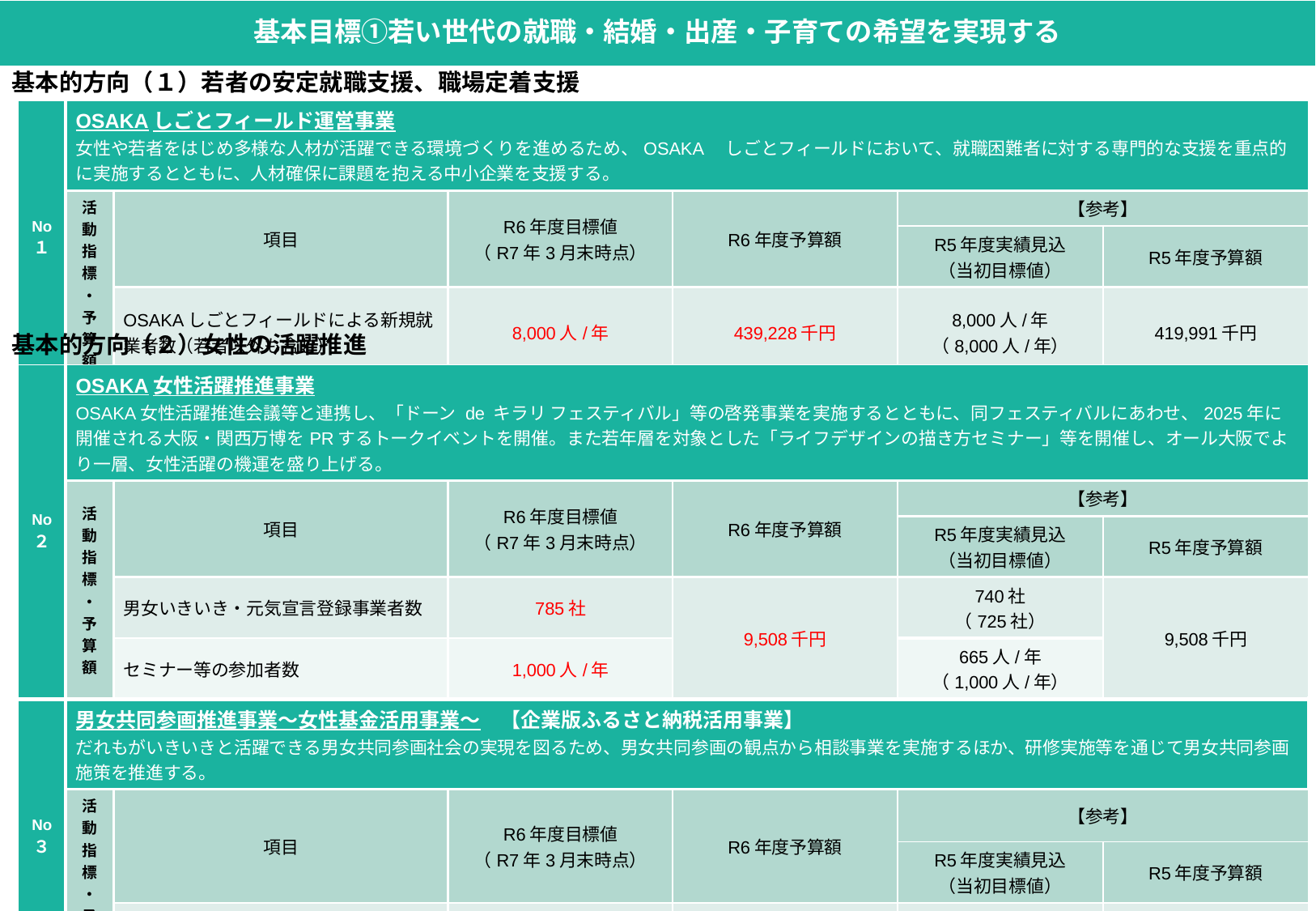

基本目標①若い世代の就職・結婚・出産・子育ての希望を実現する
基本的方向（１）若者の安定就職支援、職場定着支援

| No １ | OSAKAしごとフィールド運営事業 女性や若者をはじめ多様な人材が活躍できる環境づくりを進めるため、OSAKA　しごとフィールドにおいて、就職困難者に対する専門的な支援を重点的に実施するとともに、人材確保に課題を抱える中小企業を支援する。 |  |  |  |  |  |
| --- | --- | --- | --- | --- | --- | --- |
|  | 活動指標・予算額 | 項目 | R6年度目標値 （R7年3月末時点） | R6年度予算額 | 【参考】 |  |
|  | 活動指標・実績 | 項目 | R6年度目標値 （令和6年3月末時点） | 令和6年度予算額 | R5年度実績見込 （当初目標値） | R5年度予算額 |
|  |  | OSAKAしごとフィールドによる新規就業者数（若者以外も含む） | 8,000人/年 | 439,228千円 | 8,000人/年 （8,000人/年） | 419,991千円 |
基本的方向（２）女性の活躍推進
| No ２ | OSAKA女性活躍推進事業 OSAKA女性活躍推進会議等と連携し、「ドーン de キラリ フェスティバル」等の啓発事業を実施するとともに、同フェスティバルにあわせ、2025年に開催される大阪・関西万博をPRするトークイベントを開催。また若年層を対象とした「ライフデザインの描き方セミナー」等を開催し、オール大阪でより一層、女性活躍の機運を盛り上げる。 |  |  |  |  |  |
| --- | --- | --- | --- | --- | --- | --- |
|  | 活動指標・予算額 | 項目 | R6年度目標値 （R7年3月末時点） | R6年度予算額 | 【参考】 |  |
|  | 目標値・予算額 | 項目 | R6年度目標値 （令和6年3月末時点） | 令和6年度予算額 | R5年度実績見込 （当初目標値） | R5年度予算額 |
|  |  | 男女いきいき・元気宣言登録事業者数 | 785社 | 9,508千円 | 740社 （725社） | 9,508千円 |
|  |  | セミナー等の参加者数 | 1,000人/年 | 776人/年 （727人/年） | 665人/年 （1,000人/年） |  |
| No ３ | 男女共同参画推進事業～女性基金活用事業～　【企業版ふるさと納税活用事業】 だれもがいきいきと活躍できる男女共同参画社会の実現を図るため、男女共同参画の観点から相談事業を実施するほか、研修実施等を通じて男女共同参画施策を推進する。 |  |  |  |  |  |
|  | 活動指標・予算額 | 項目 | R6年度目標値 （R7年3月末時点） | R6年度予算額 | 【参考】 |  |
|  |  |  | R6年度目標値 （令和6年3月末時点） | 令和6年度予算額 | R5年度実績見込 （当初目標値） | R5年度予算額 |
|  |  | ドーンセンター相談件数 （電話・面接相談・SNS相談） | 3,900人/年 | 25,004千円 | 3,850人/年 （3,850人/年） | 25,004千円 |
4